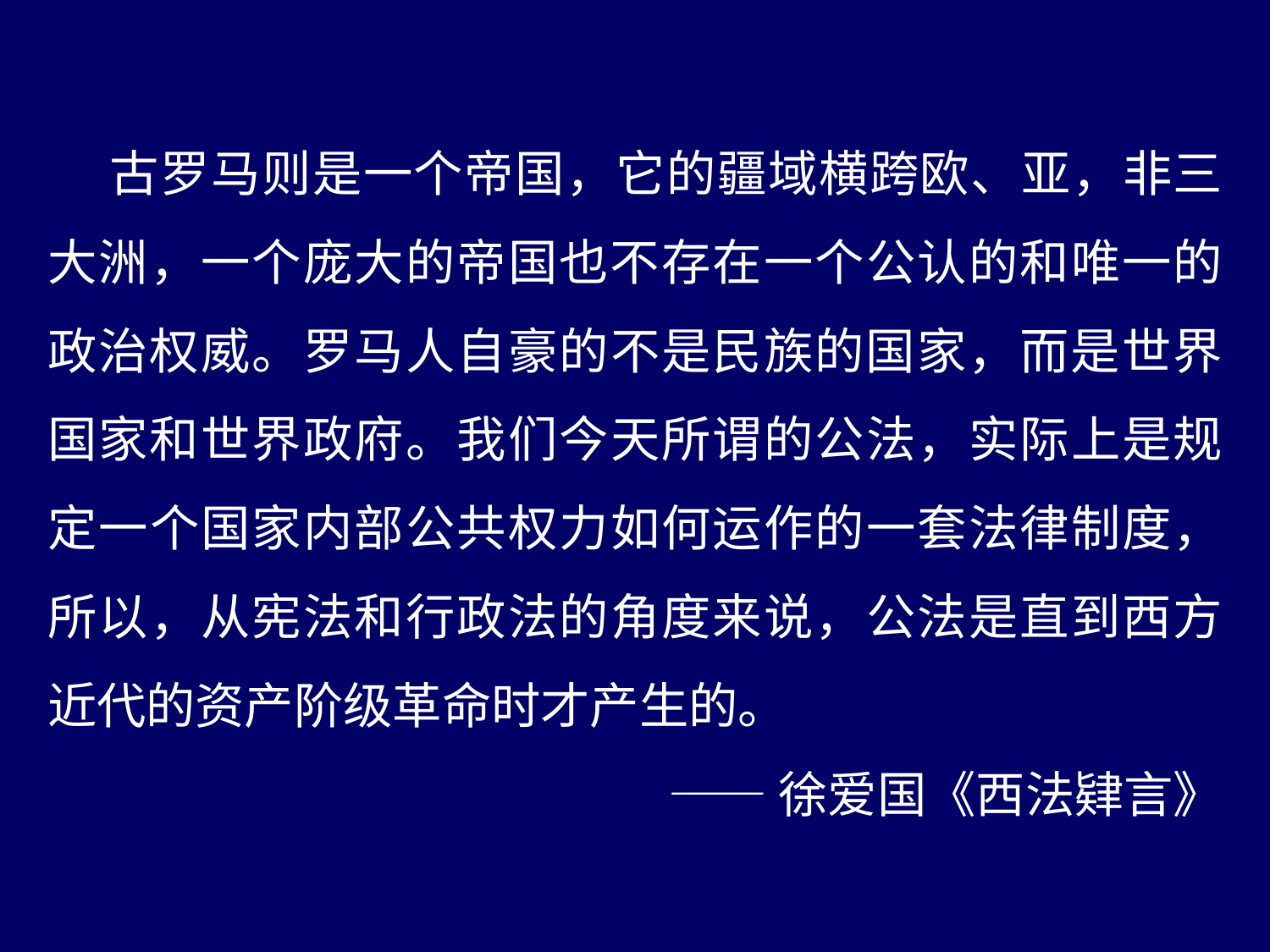

古罗马则是一个帝国，它的疆域横跨欧、亚，非三大洲，一个庞大的帝国也不存在一个公认的和唯一的政治权威。罗马人自豪的不是民族的国家，而是世界国家和世界政府。我们今天所谓的公法，实际上是规定一个国家内部公共权力如何运作的一套法律制度，所以，从宪法和行政法的角度来说，公法是直到西方近代的资产阶级革命时才产生的。
——徐爱国《西法肄言》